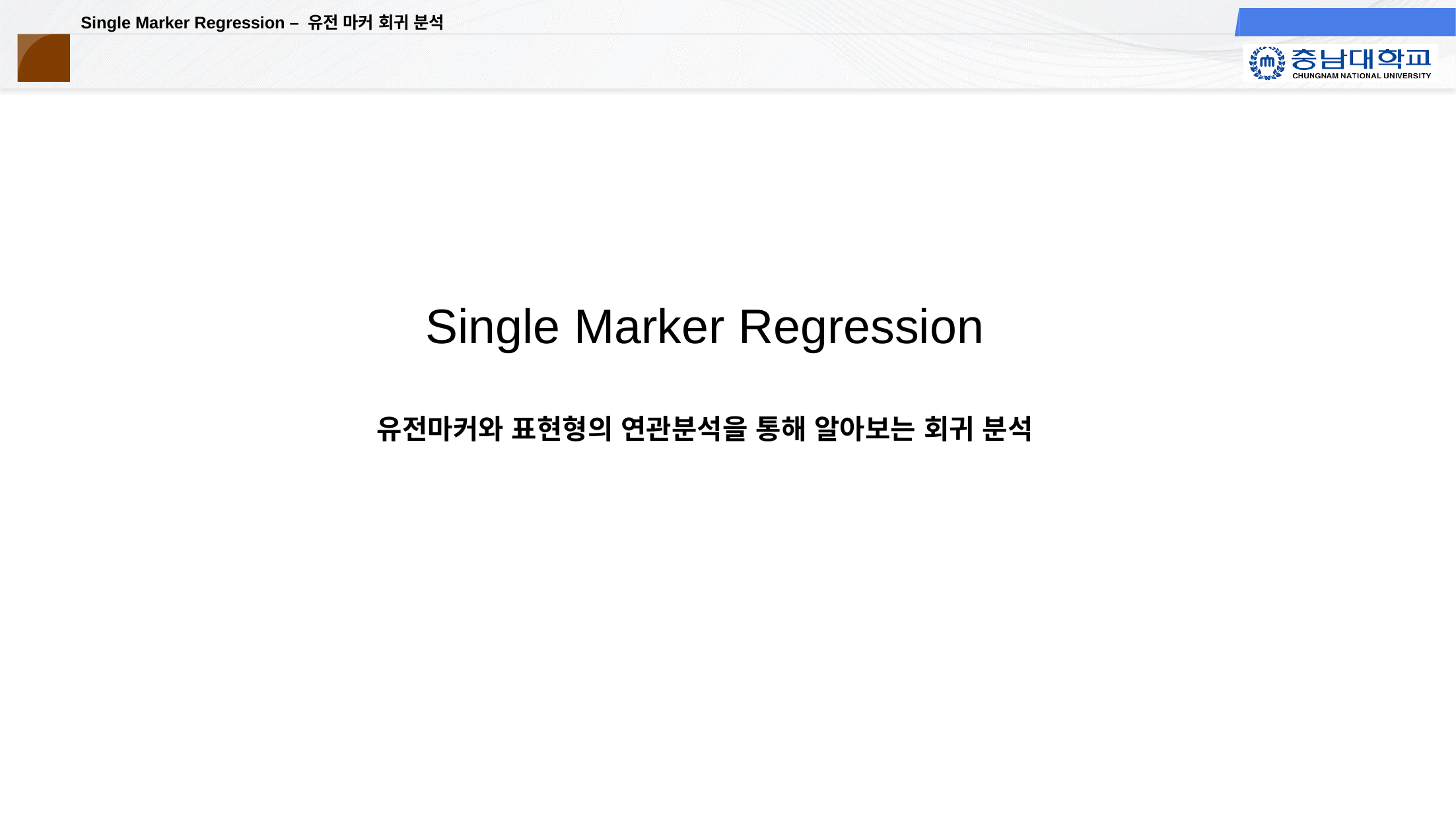

# Single Marker Regression 유전마커와 표현형의 연관분석을 통해 알아보는 회귀 분석